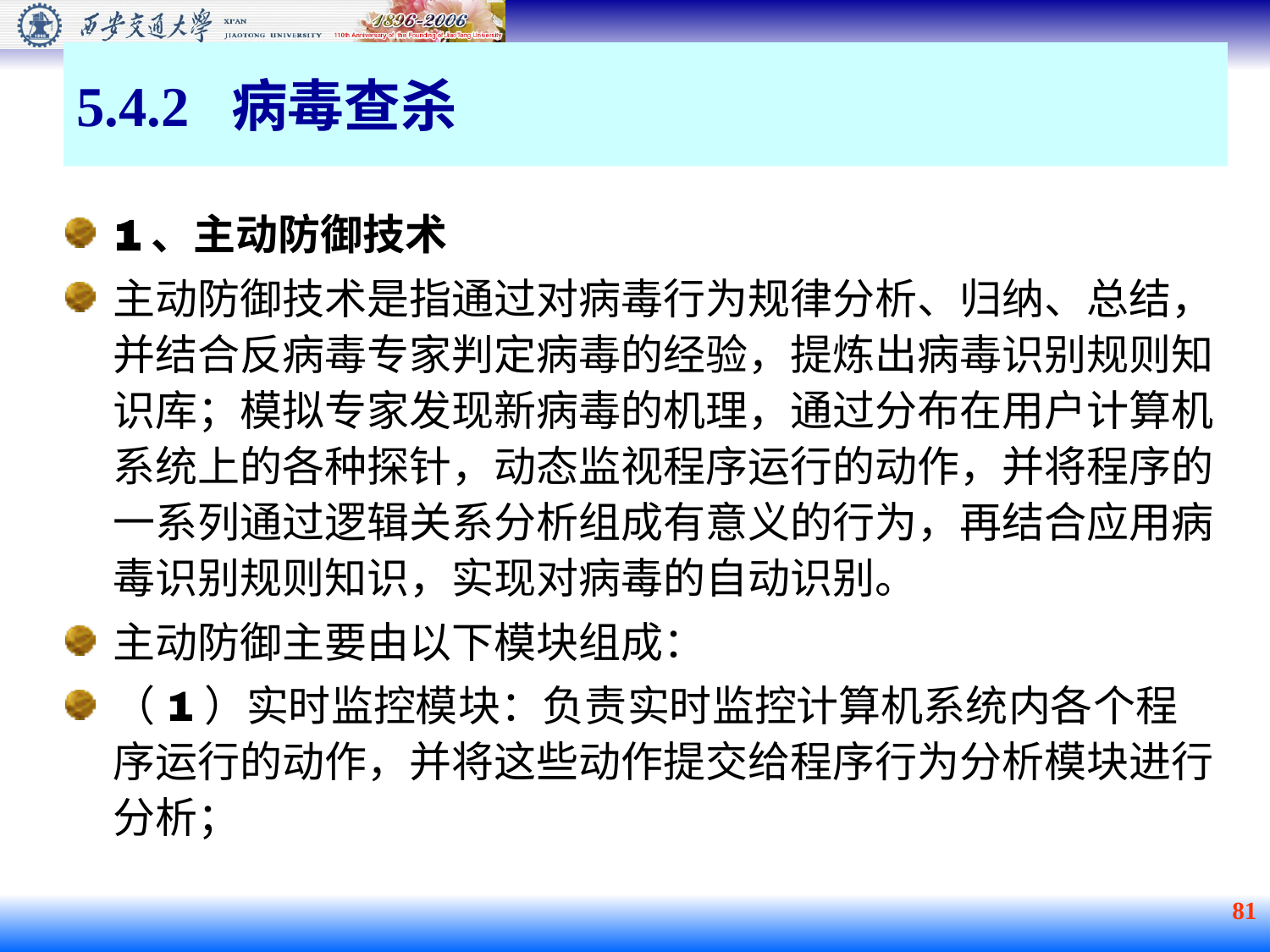

# 5.4.2  病毒查杀
1、主动防御技术
主动防御技术是指通过对病毒行为规律分析、归纳、总结，并结合反病毒专家判定病毒的经验，提炼出病毒识别规则知识库；模拟专家发现新病毒的机理，通过分布在用户计算机系统上的各种探针，动态监视程序运行的动作，并将程序的一系列通过逻辑关系分析组成有意义的行为，再结合应用病毒识别规则知识，实现对病毒的自动识别。
主动防御主要由以下模块组成：
（1）实时监控模块：负责实时监控计算机系统内各个程序运行的动作，并将这些动作提交给程序行为分析模块进行分析；

81